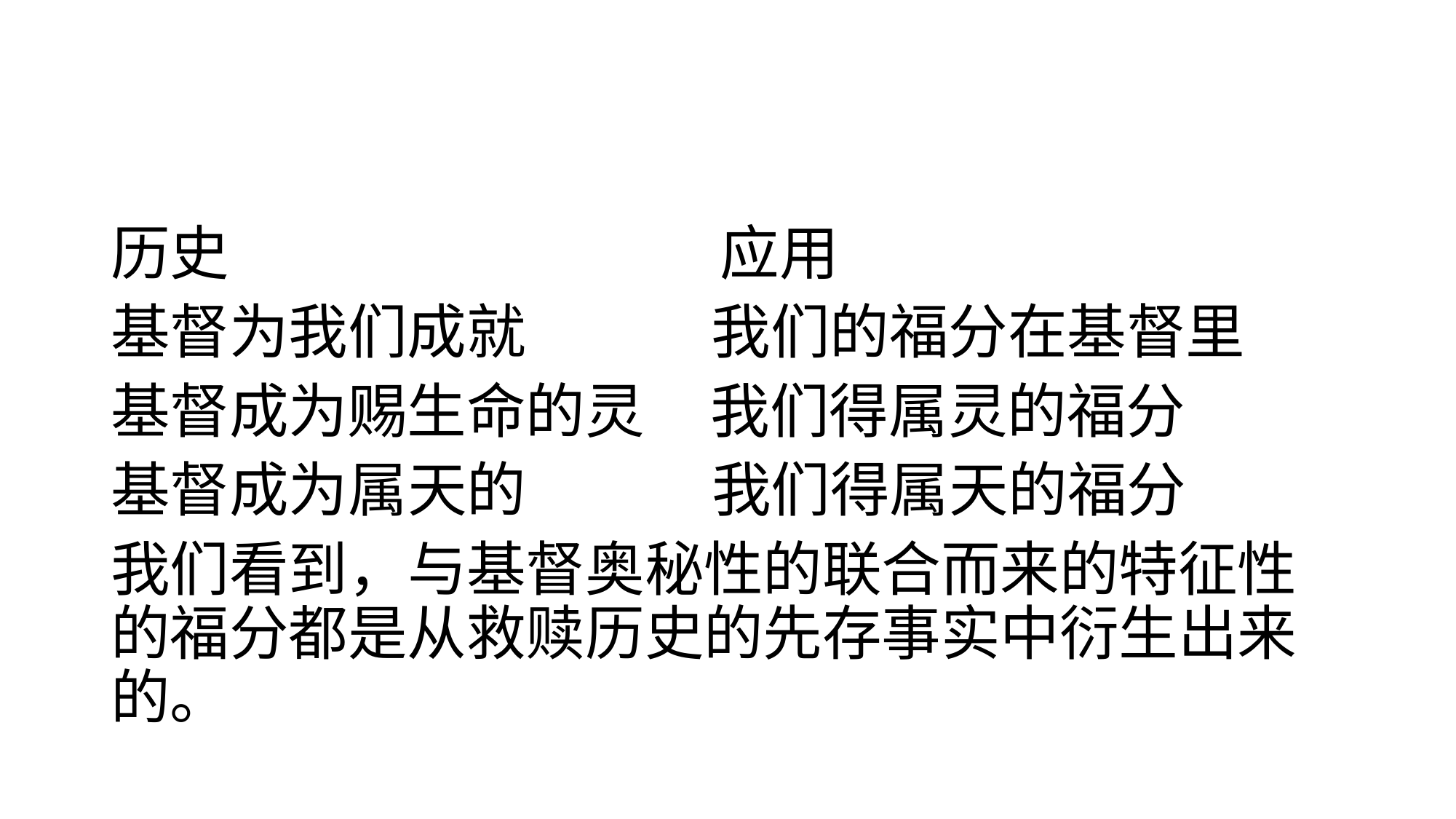

#
历史                                     应用
基督为我们成就              我们的福分在基督里
基督成为赐生命的灵     我们得属灵的福分
基督成为属天的              我们得属天的福分
我们看到，与基督奥秘性的联合而来的特征性的福分都是从救赎历史的先存事实中衍生出来的。